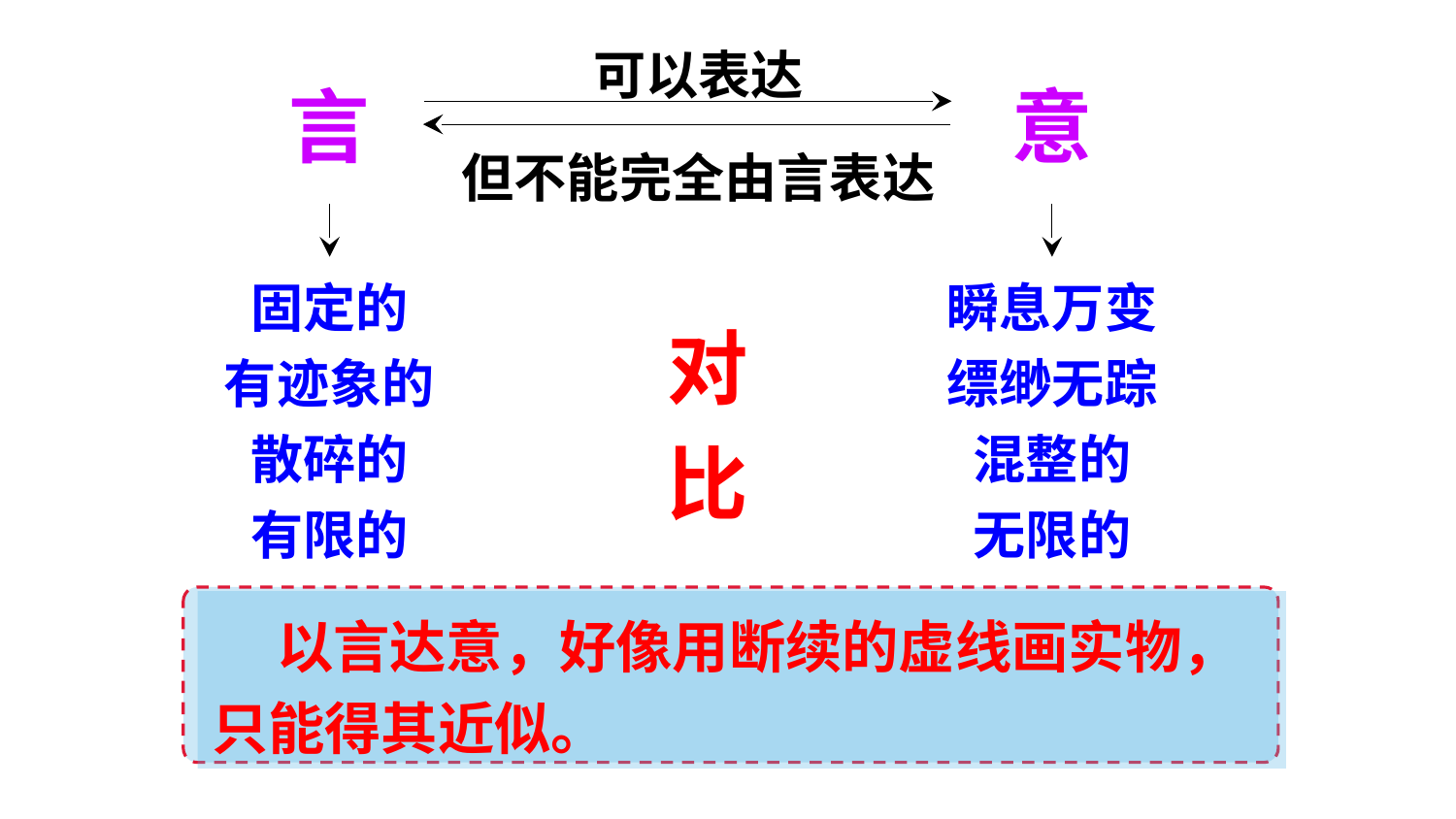

可以表达
言
意
但不能完全由言表达
固定的
有迹象的
散碎的
有限的
瞬息万变
缥缈无踪
混整的
无限的
对比

    以言达意，好像用断续的虚线画实物，只能得其近似。